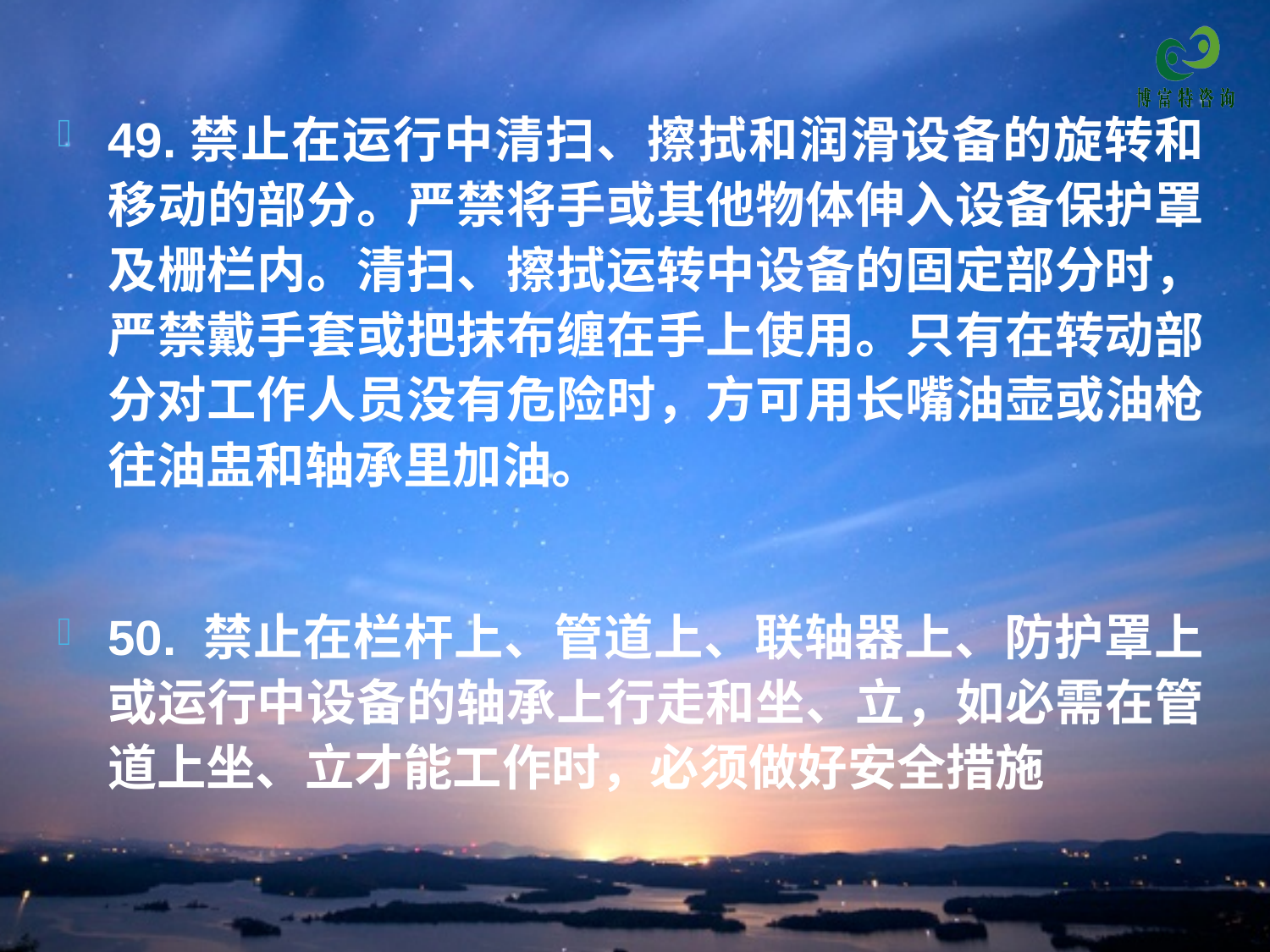

49.禁止在运行中清扫、擦拭和润滑设备的旋转和移动的部分。严禁将手或其他物体伸入设备保护罩及栅栏内。清扫、擦拭运转中设备的固定部分时，严禁戴手套或把抹布缠在手上使用。只有在转动部分对工作人员没有危险时，方可用长嘴油壶或油枪往油盅和轴承里加油。

50. 禁止在栏杆上、管道上、联轴器上、防护罩上或运行中设备的轴承上行走和坐、立，如必需在管道上坐、立才能工作时，必须做好安全措施